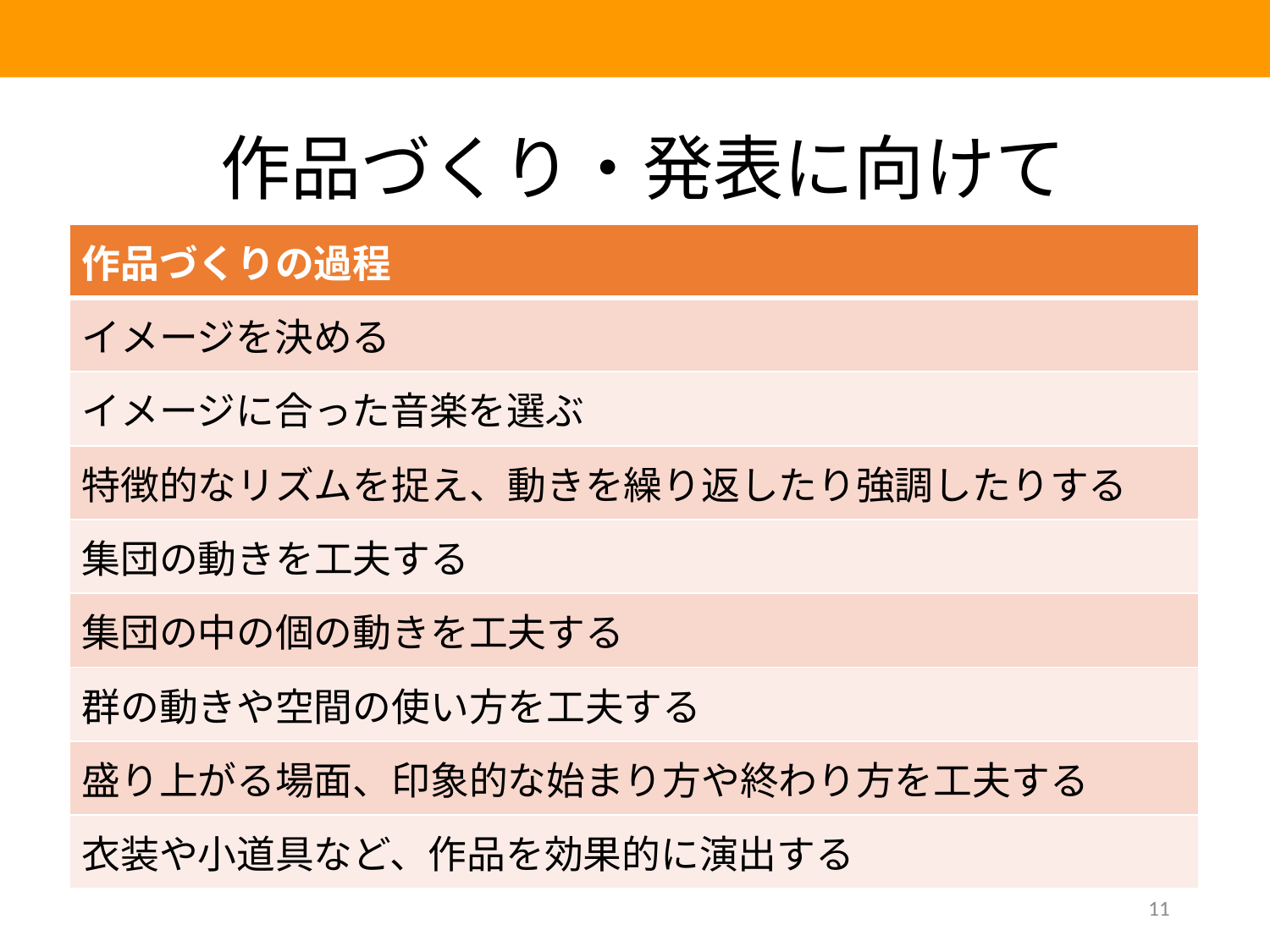

作品づくり・発表に向けて
| 作品づくりの過程 |
| --- |
| イメージを決める |
| イメージに合った音楽を選ぶ |
| 特徴的なリズムを捉え、動きを繰り返したり強調したりする |
| 集団の動きを工夫する |
| 集団の中の個の動きを工夫する |
| 群の動きや空間の使い方を工夫する |
| 盛り上がる場面、印象的な始まり方や終わり方を工夫する |
| 衣装や小道具など、作品を効果的に演出する |

11